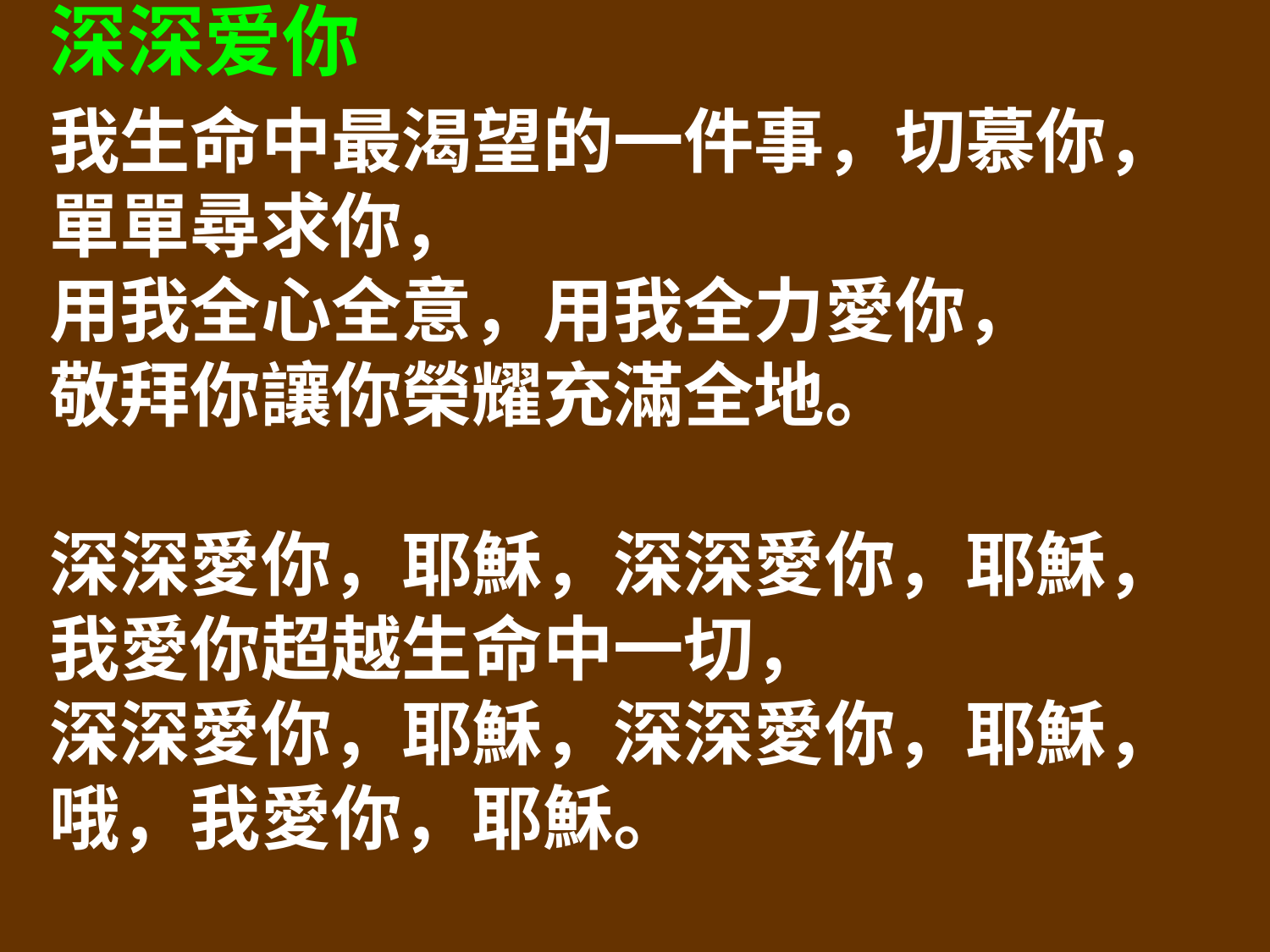

深深爱你
我生命中最渴望的一件事，切慕你，單單尋求你，
用我全心全意，用我全力愛你，
敬拜你讓你榮耀充滿全地。

深深愛你，耶穌，深深愛你，耶穌，
我愛你超越生命中一切，
深深愛你，耶穌，深深愛你，耶穌，
哦，我愛你，耶穌。